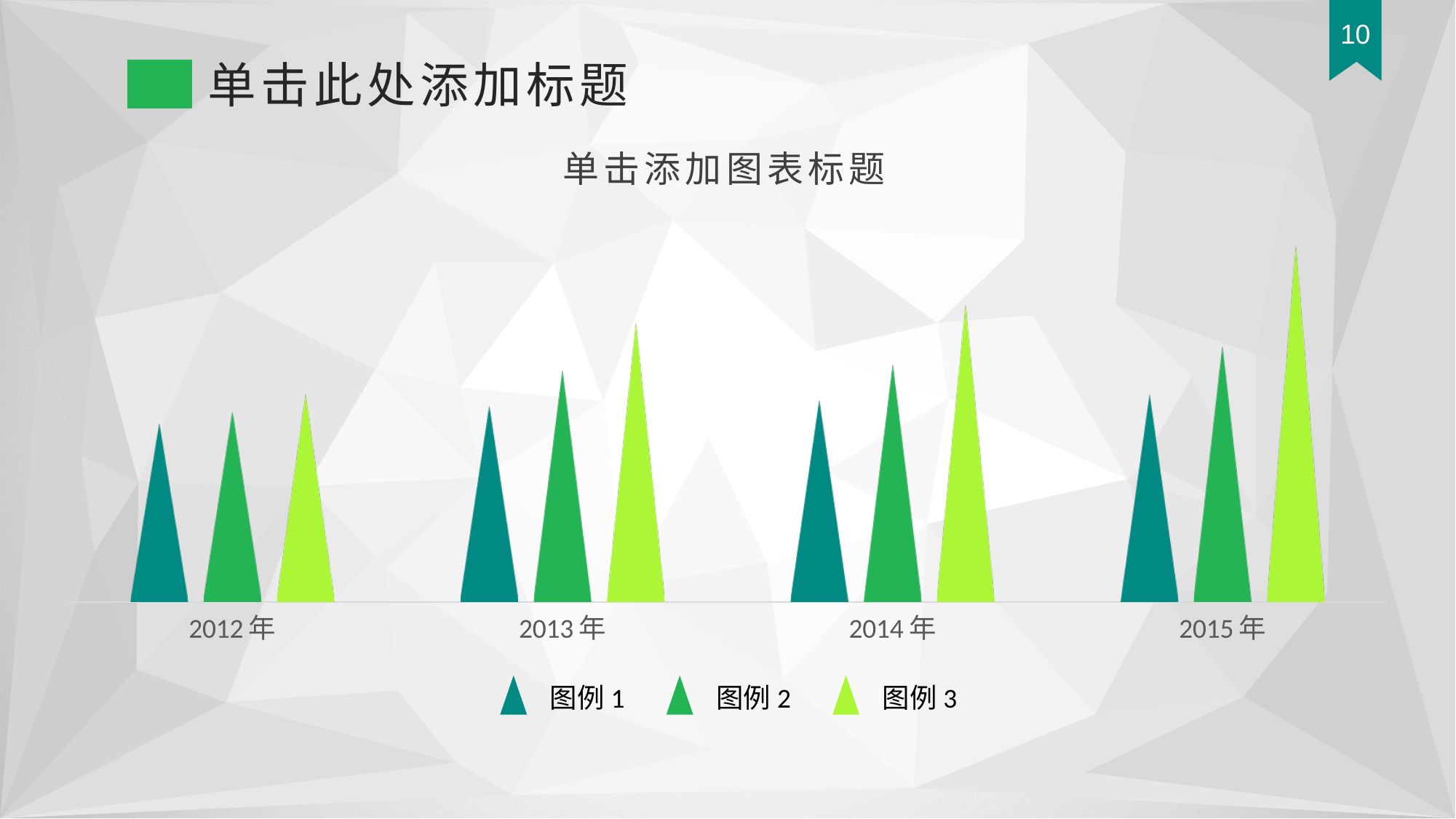

10
单击此处添加标题

单击添加图表标题

### Chart

| Category | 系列 1 | 系列 2 | 系列 3 |
|---|---|---|---|
| 2012年 | 3.0 | 3.2 | 3.5 |
| 2013年 | 3.3 | 3.9 | 4.7 |
| 2014年 | 3.4 | 4.0 | 5.0 |
| 2015年 | 3.5 | 4.3 | 6.0 |
图例1

图例2

图例3